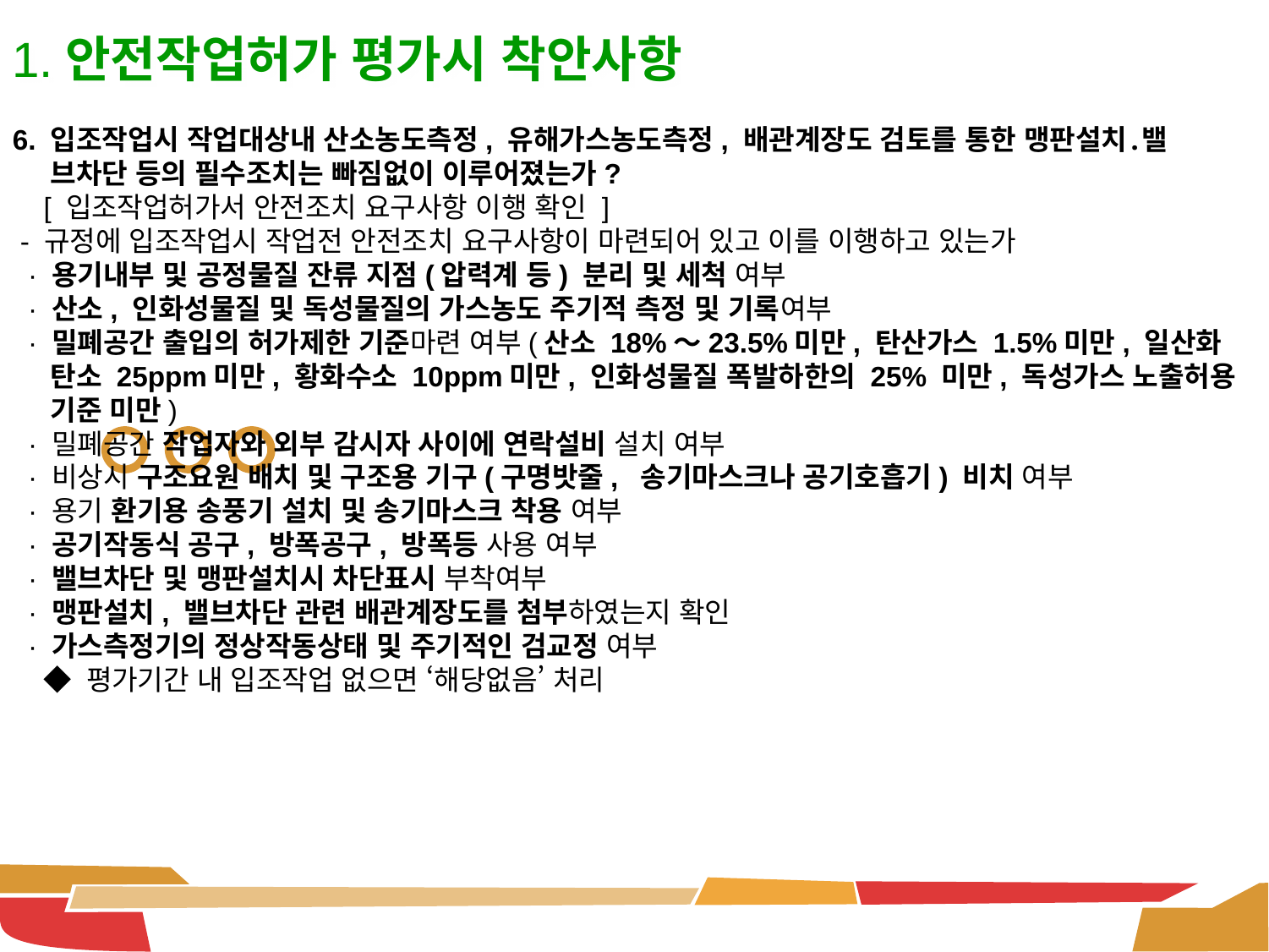

1.안전작업허가 평가시 착안사항
6. 입조작업시 작업대상내 산소농도측정, 유해가스농도측정, 배관계장도 검토를 통한 맹판설치․밸
    브차단 등의 필수조치는 빠짐없이 이루어졌는가?
    [ 입조작업허가서 안전조치 요구사항 이행 확인 ]
 - 규정에 입조작업시 작업전 안전조치 요구사항이 마련되어 있고 이를 이행하고 있는가
  · 용기내부 및 공정물질 잔류 지점(압력계 등) 분리 및 세척 여부
  · 산소, 인화성물질 및 독성물질의 가스농도 주기적 측정 및 기록여부
  · 밀폐공간 출입의 허가제한 기준마련 여부(산소 18%～23.5%미만, 탄산가스 1.5%미만, 일산화
    탄소 25ppm미만, 황화수소 10ppm미만, 인화성물질 폭발하한의 25% 미만, 독성가스 노출허용
    기준 미만)
  · 밀폐공간 작업자와 외부 감시자 사이에 연락설비 설치 여부
  · 비상시 구조요원 배치 및 구조용 기구(구명밧줄,  송기마스크나 공기호흡기) 비치 여부
  · 용기 환기용 송풍기 설치 및 송기마스크 착용 여부
  · 공기작동식 공구, 방폭공구, 방폭등 사용 여부
  · 밸브차단 및 맹판설치시 차단표시 부착여부
  · 맹판설치, 밸브차단 관련 배관계장도를 첨부하였는지 확인
  · 가스측정기의 정상작동상태 및 주기적인 검교정 여부
    ◆ 평가기간 내 입조작업 없으면 ‘해당없음’ 처리